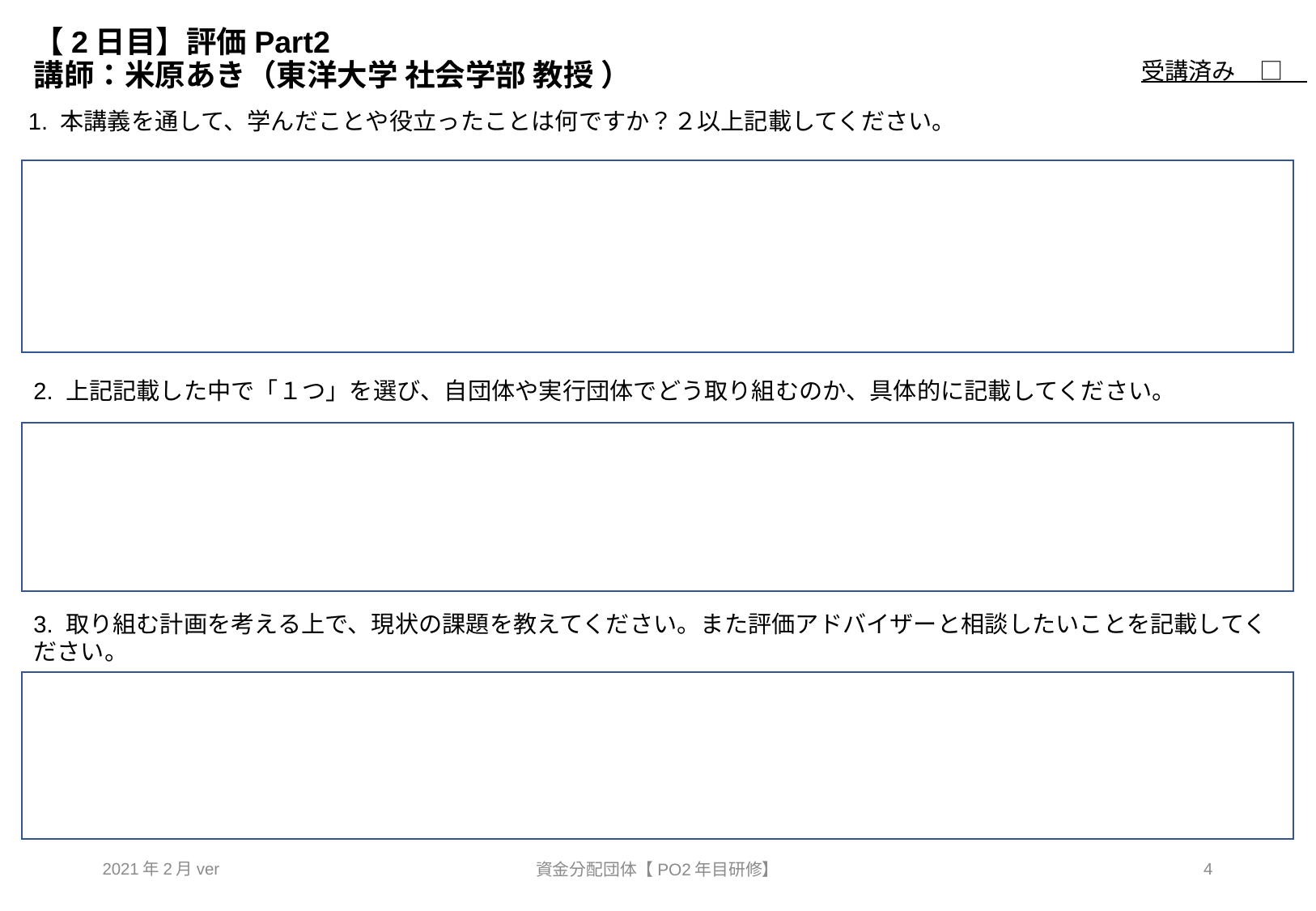

# 【2日目】評価Part2　 講師：米原あき（東洋大学 社会学部 教授 ）
受講済み　□
1. 本講義を通して、学んだことや役立ったことは何ですか？２以上記載してください。

2. 上記記載した中で「１つ」を選び、自団体や実行団体でどう取り組むのか、具体的に記載してください。

3. 取り組む計画を考える上で、現状の課題を教えてください。また評価アドバイザーと相談したいことを記載してください。

2021年2月ver
資金分配団体【PO2年目研修】
4